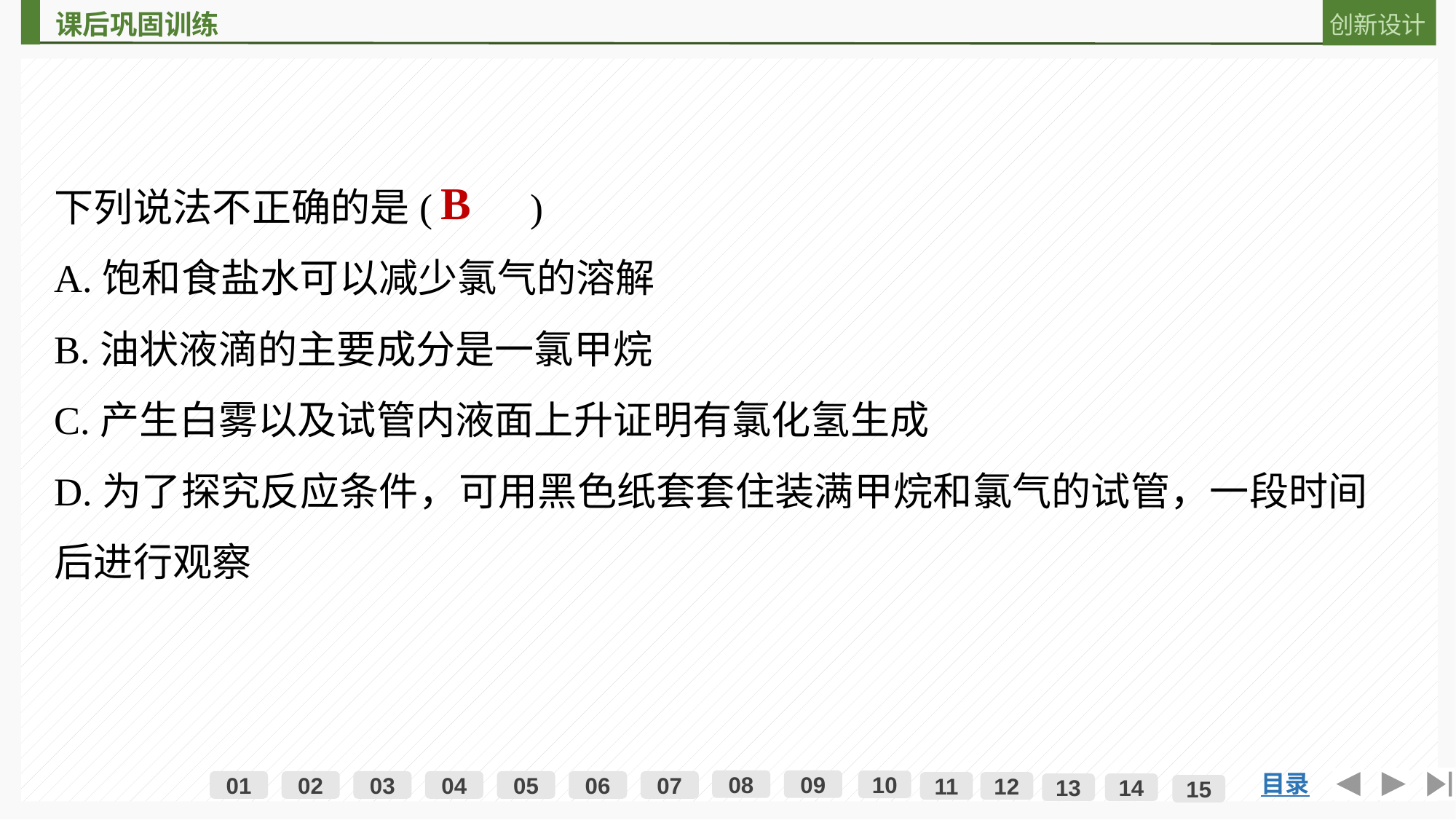

下列说法不正确的是(　　)
A.饱和食盐水可以减少氯气的溶解
B.油状液滴的主要成分是一氯甲烷
C.产生白雾以及试管内液面上升证明有氯化氢生成
D.为了探究反应条件，可用黑色纸套套住装满甲烷和氯气的试管，一段时间后进行观察
B